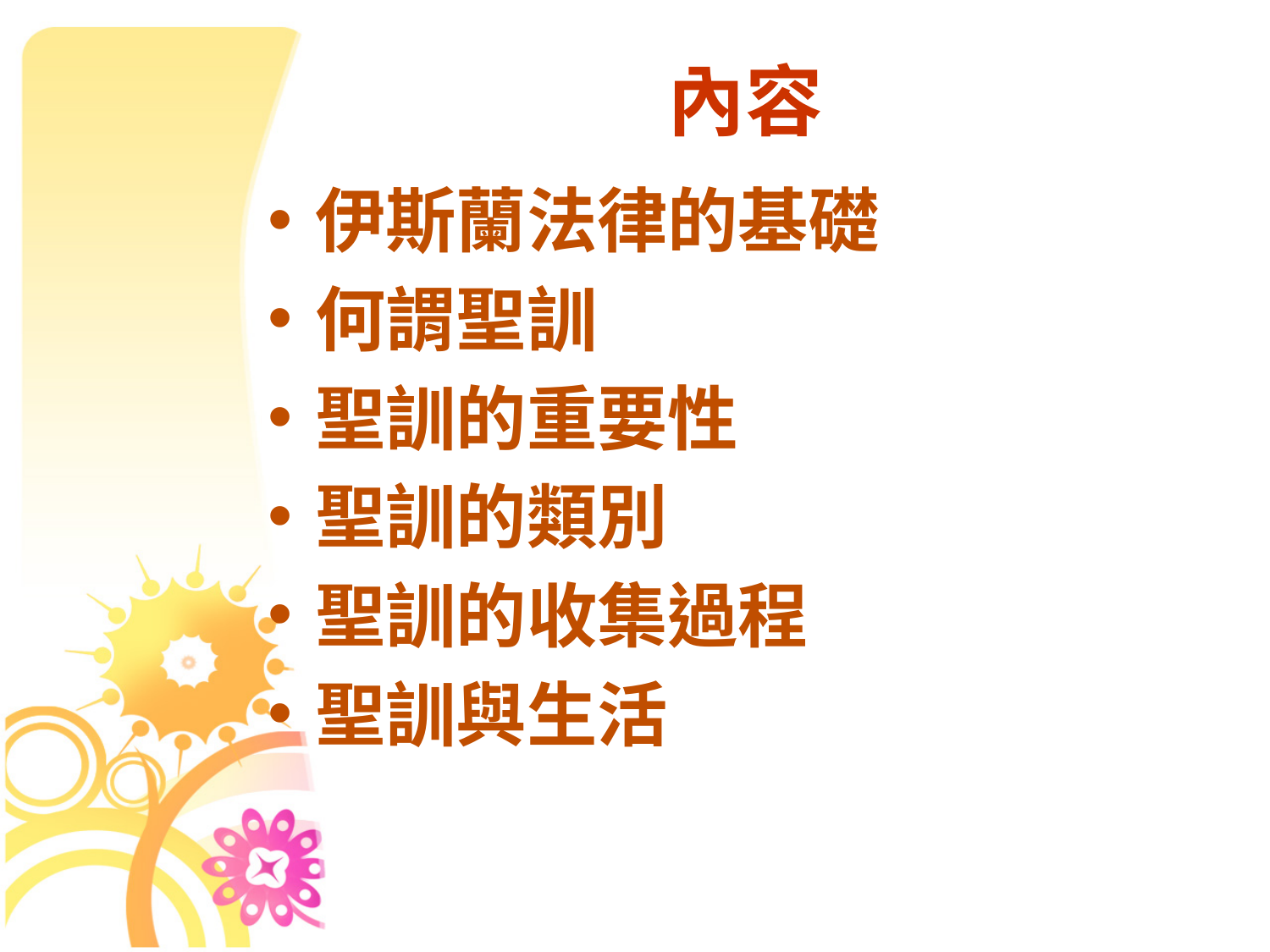

# 內容
伊斯蘭法律的基礎
何謂聖訓
聖訓的重要性
聖訓的類別
聖訓的收集過程
聖訓與生活